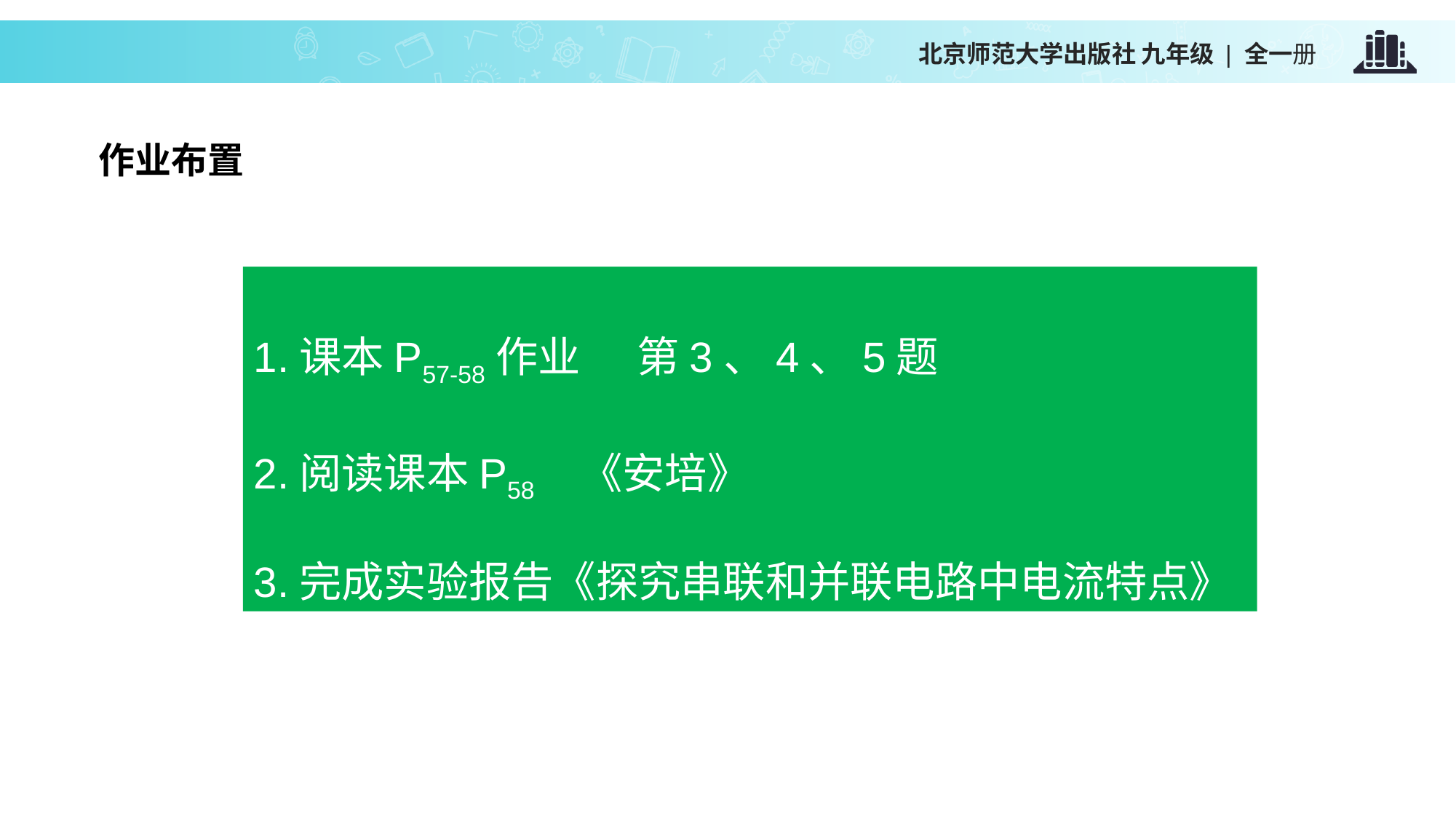

作业布置
1.课本P57-58作业      第3、4、5题
2.阅读课本P58   《安培》
3.完成实验报告《探究串联和并联电路中电流特点》